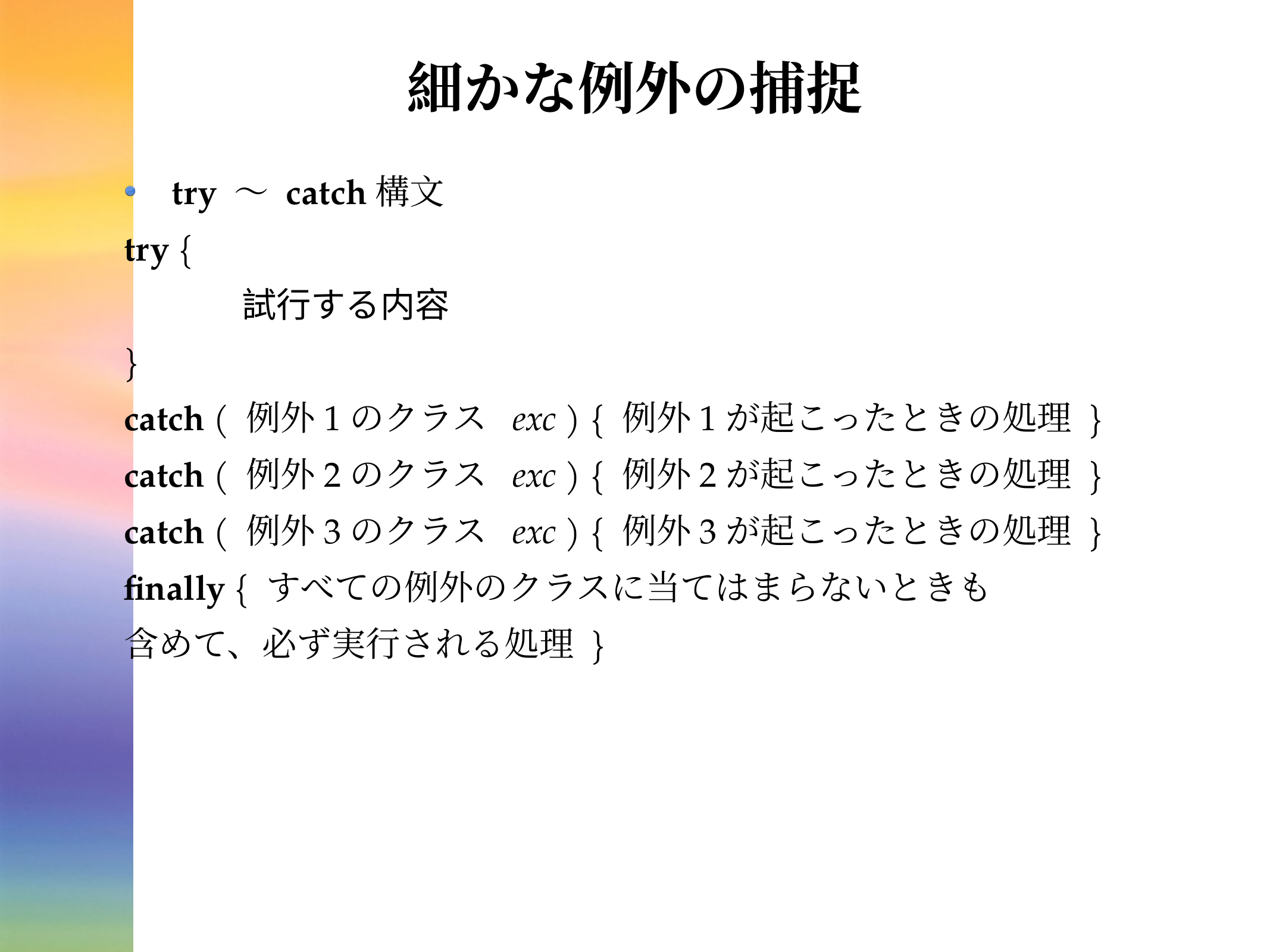

# 細かな例外の捕捉
try 〜 catch構文
try {
試行する内容
}
catch ( 例外1のクラス  exc ) { 例外1が起こったときの処理 }
catch ( 例外2のクラス  exc ) { 例外2が起こったときの処理 }
catch ( 例外3のクラス  exc ) { 例外3が起こったときの処理 }
finally { すべての例外のクラスに当てはまらないときも
含めて、必ず実行される処理 }